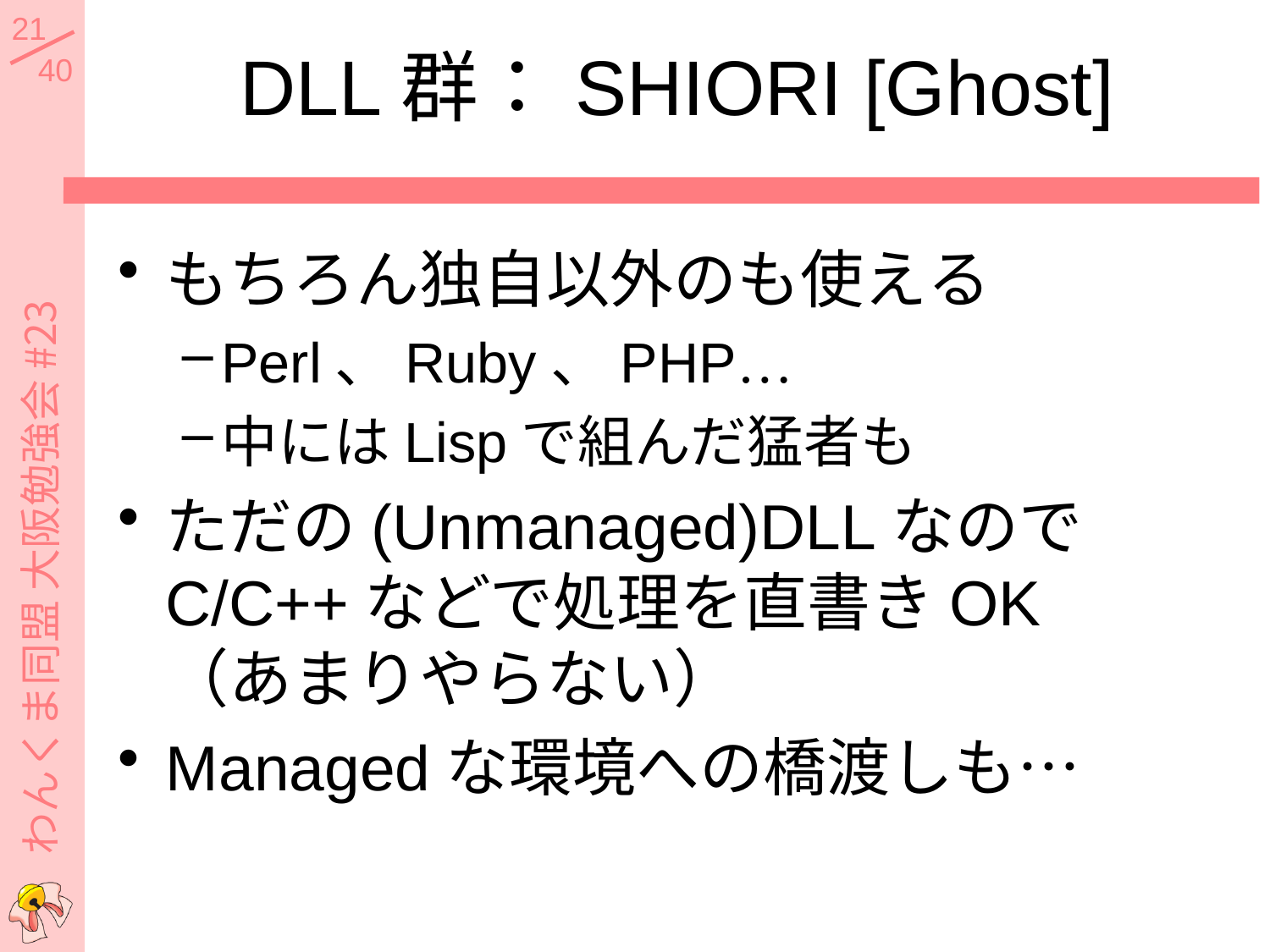

# DLL群：SHIORI [Ghost]
もちろん独自以外のも使える
Perl、Ruby、PHP…
中にはLispで組んだ猛者も
ただの(Unmanaged)DLLなので
C/C++などで処理を直書きOK
（あまりやらない）
Managedな環境への橋渡しも…
わんくま同盟 大阪勉強会 #23